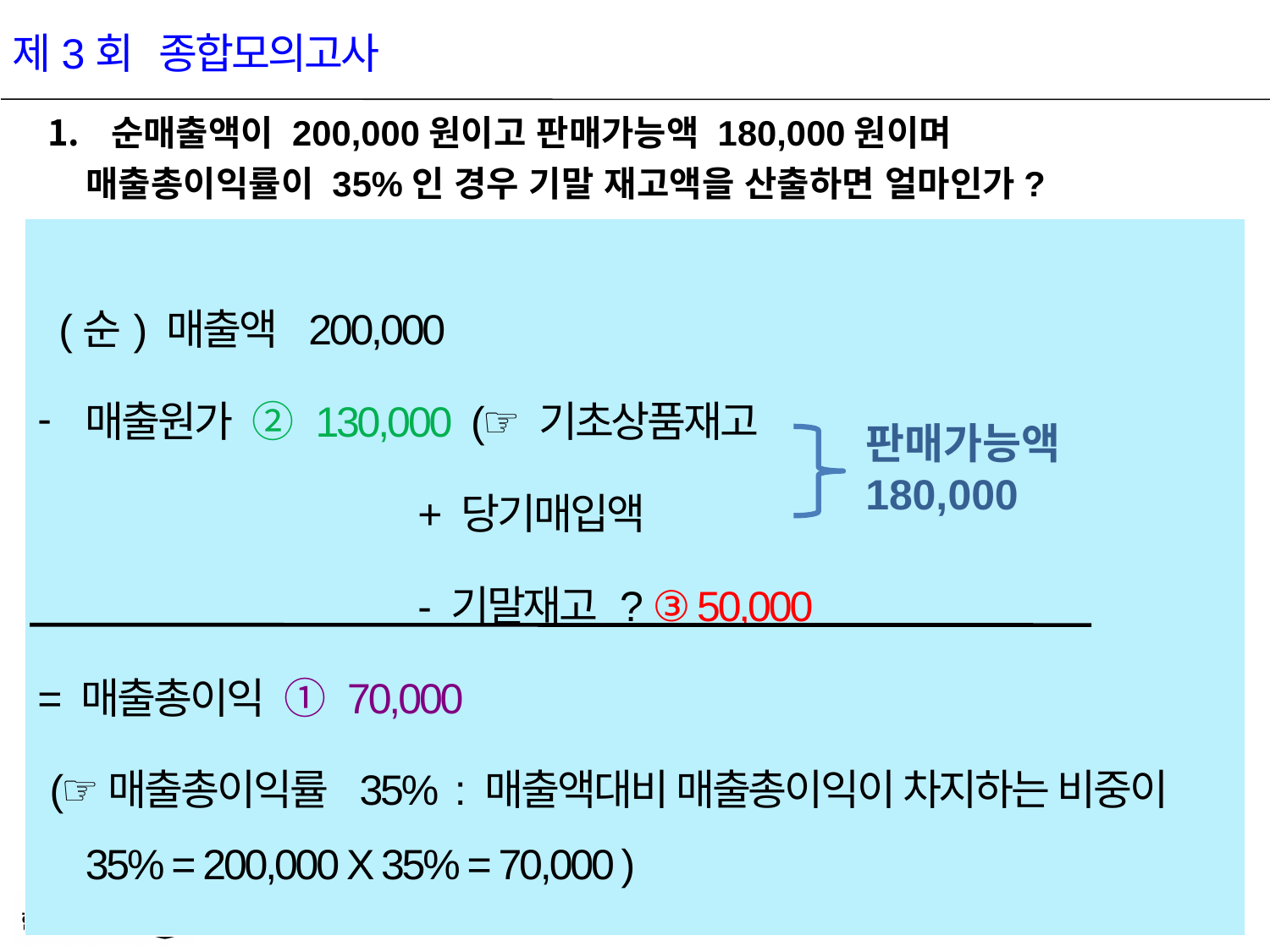

제3회   종합모의고사
순매출액이 200,000원이고 판매가능액 180,000원이며
   매출총이익률이 35%인 경우 기말 재고액을 산출하면 얼마인가?
| (순) 매출액 200,000 매출원가 ② 130,000 (☞ 기초상품재고 + 당기매입액 - 기말재고 ? ③ 50,000 = 매출총이익 ① 70,000 (☞매출총이익률 35% : 매출액대비 매출총이익이 차지하는 비중이 35% = 200,000 X 35% = 70,000 ) |
| --- |
판매가능액
180,000

7